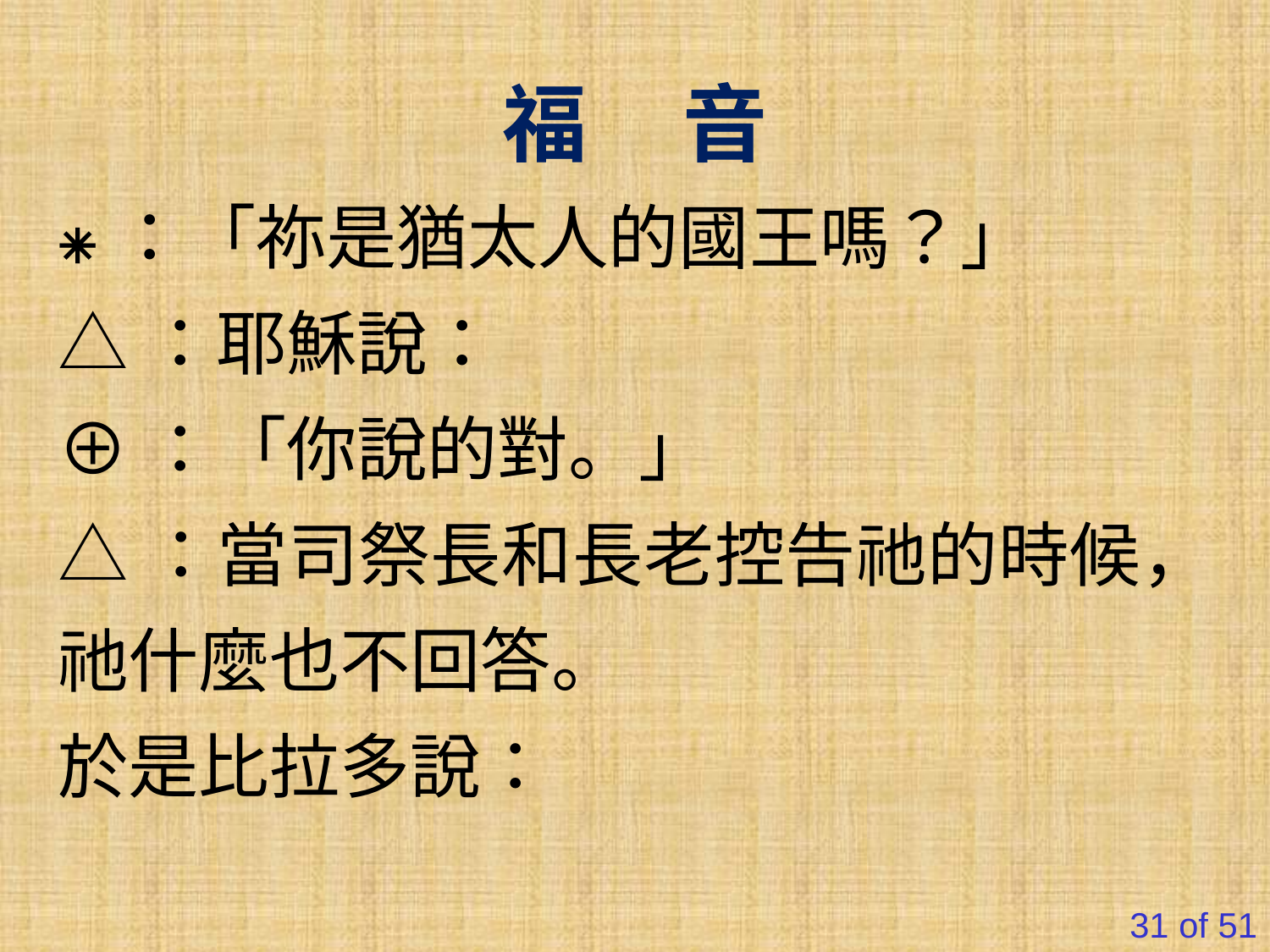

福     音
⁕：「祢是猶太人的國王嗎？」
△：耶穌說：
⊕：「你說的對。」
△：當司祭長和長老控告祂的時候，祂什麼也不回答。
於是比拉多說：
31 of 51